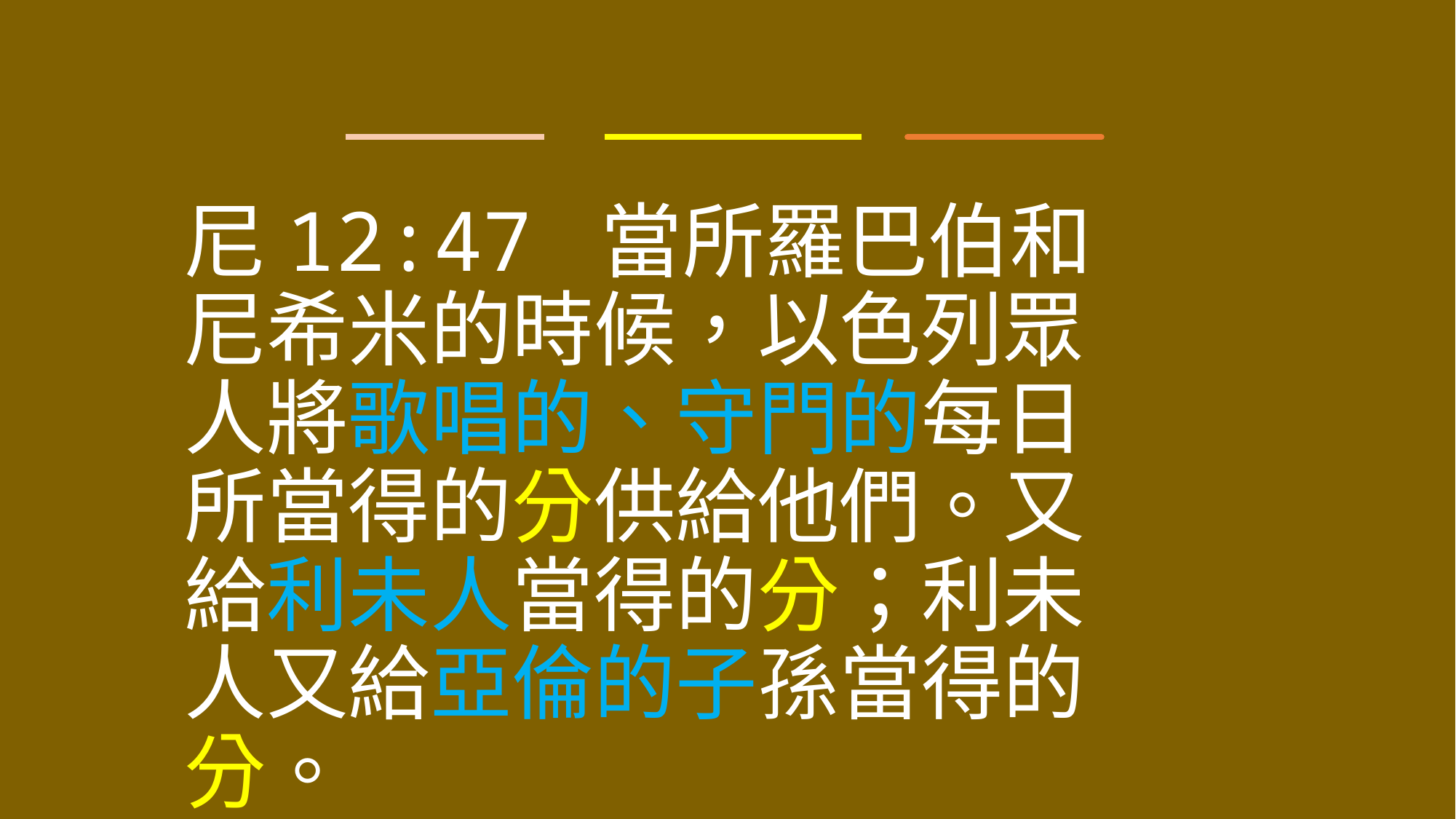

尼12:47 當所羅巴伯和尼希米的時候，以色列眾人將歌唱的、守門的每日所當得的分供給他們。又給利未人當得的分；利未人又給亞倫的子孫當得的分。